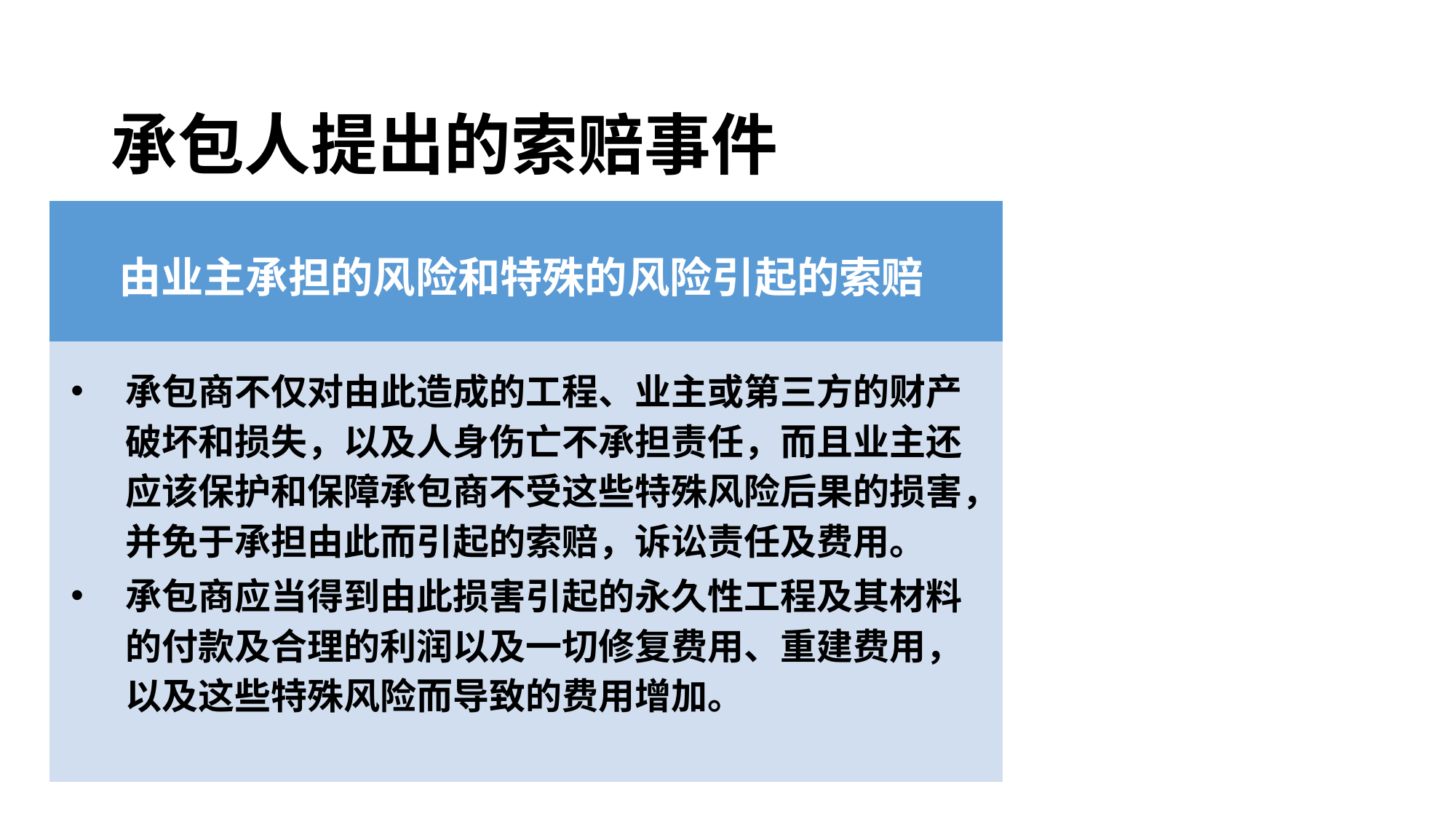

# 承包人提出的索赔事件
由业主承担的风险和特殊的风险引起的索赔
承包商不仅对由此造成的工程、业主或第三方的财产破坏和损失，以及人身伤亡不承担责任，而且业主还应该保护和保障承包商不受这些特殊风险后果的损害，并免于承担由此而引起的索赔，诉讼责任及费用。
承包商应当得到由此损害引起的永久性工程及其材料的付款及合理的利润以及一切修复费用、重建费用，以及这些特殊风险而导致的费用增加。